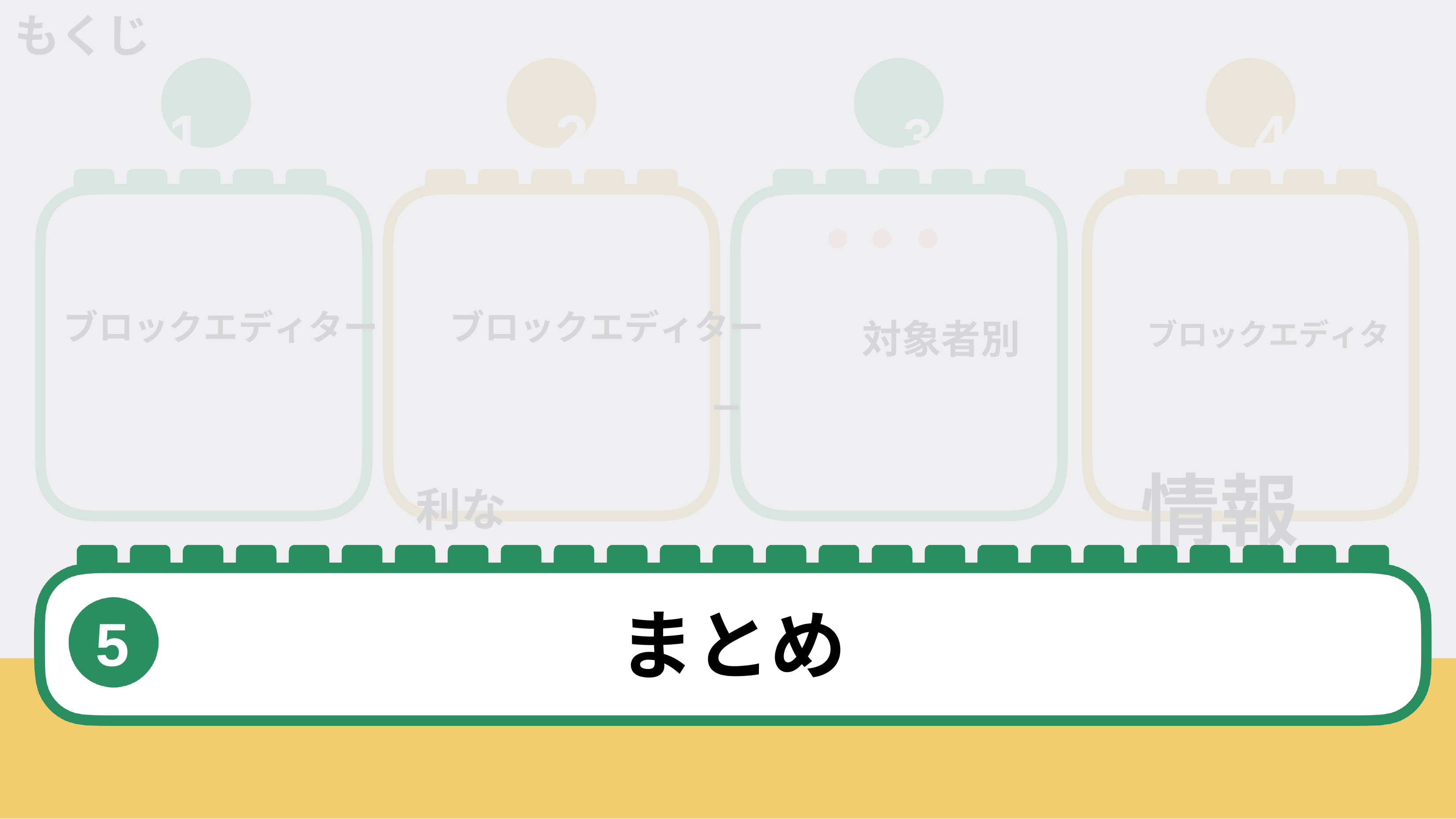

もくじ
1	2	3	4

ブロックエディター	ブロックエディター	対象者別	ブロックエディター
とは	（デモ）	ポイント集	の得方
使い方	ちょっと便利な	情報

まとめ
5